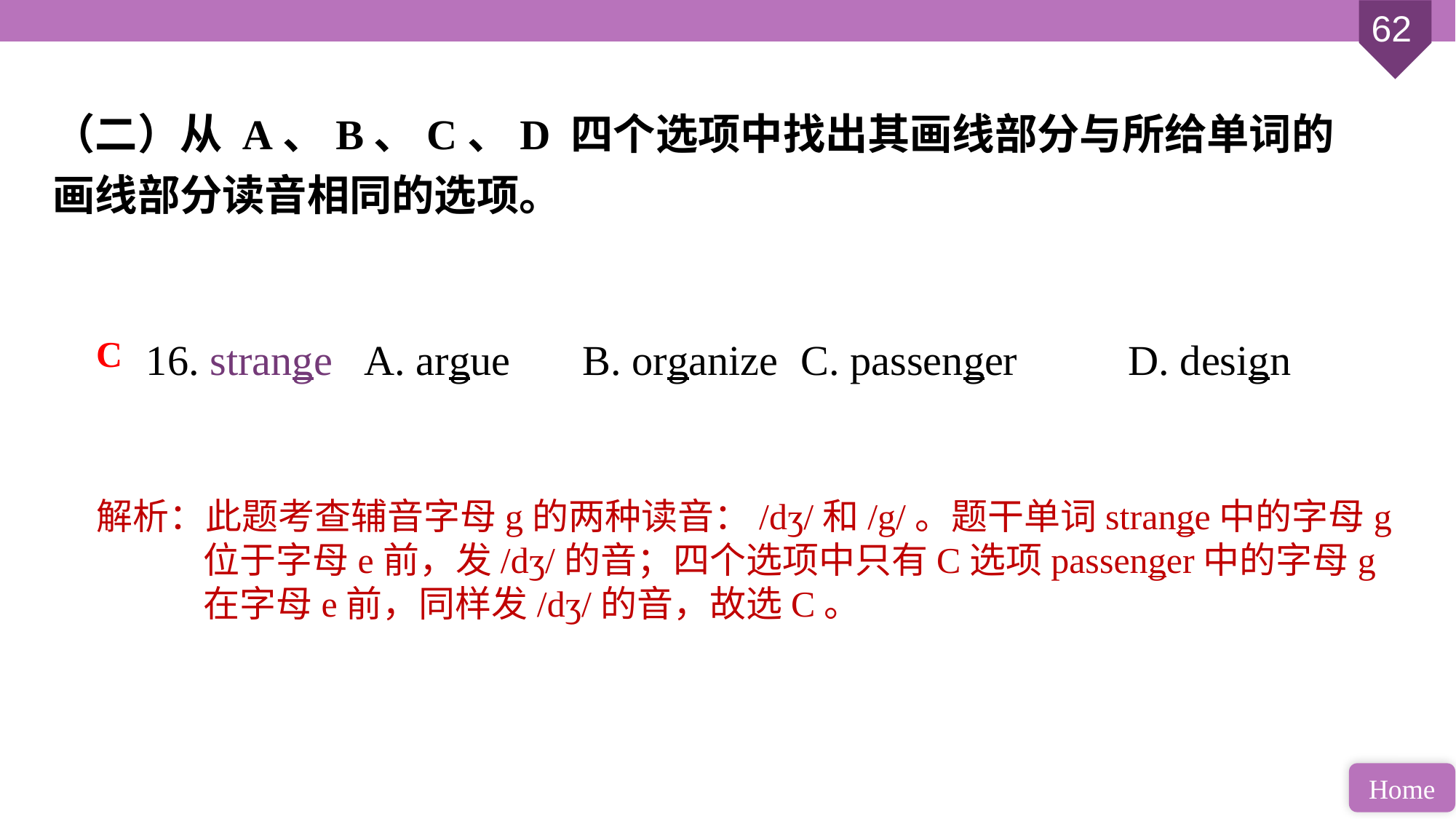

（二）从 A、B、C、D 四个选项中找出其画线部分与所给单词的画线部分读音相同的选项。
16. strange 	A. argue 	B. organize 	C. passenger 	D. design
C
解析：此题考查辅音字母g的两种读音：/dʒ/和/g/。题干单词strange中的字母g位于字母e前，发/dʒ/的音；四个选项中只有C选项passenger中的字母g在字母e前，同样发/dʒ/的音，故选C。